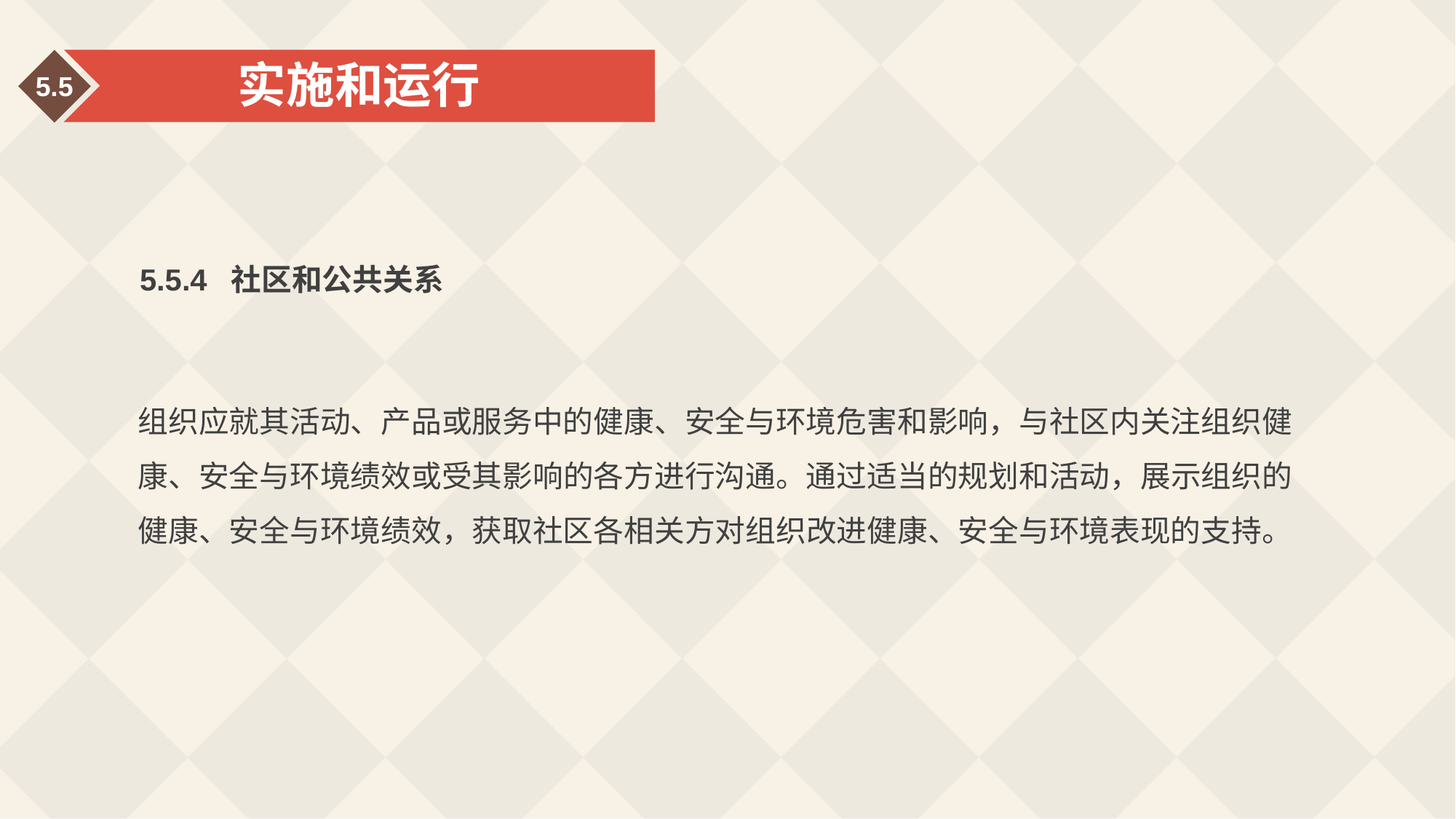

实施和运行

5.5
5.5.4  社区和公共关系
组织应就其活动、产品或服务中的健康、安全与环境危害和影响，与社区内关注组织健康、安全与环境绩效或受其影响的各方进行沟通。通过适当的规划和活动，展示组织的健康、安全与环境绩效，获取社区各相关方对组织改进健康、安全与环境表现的支持。